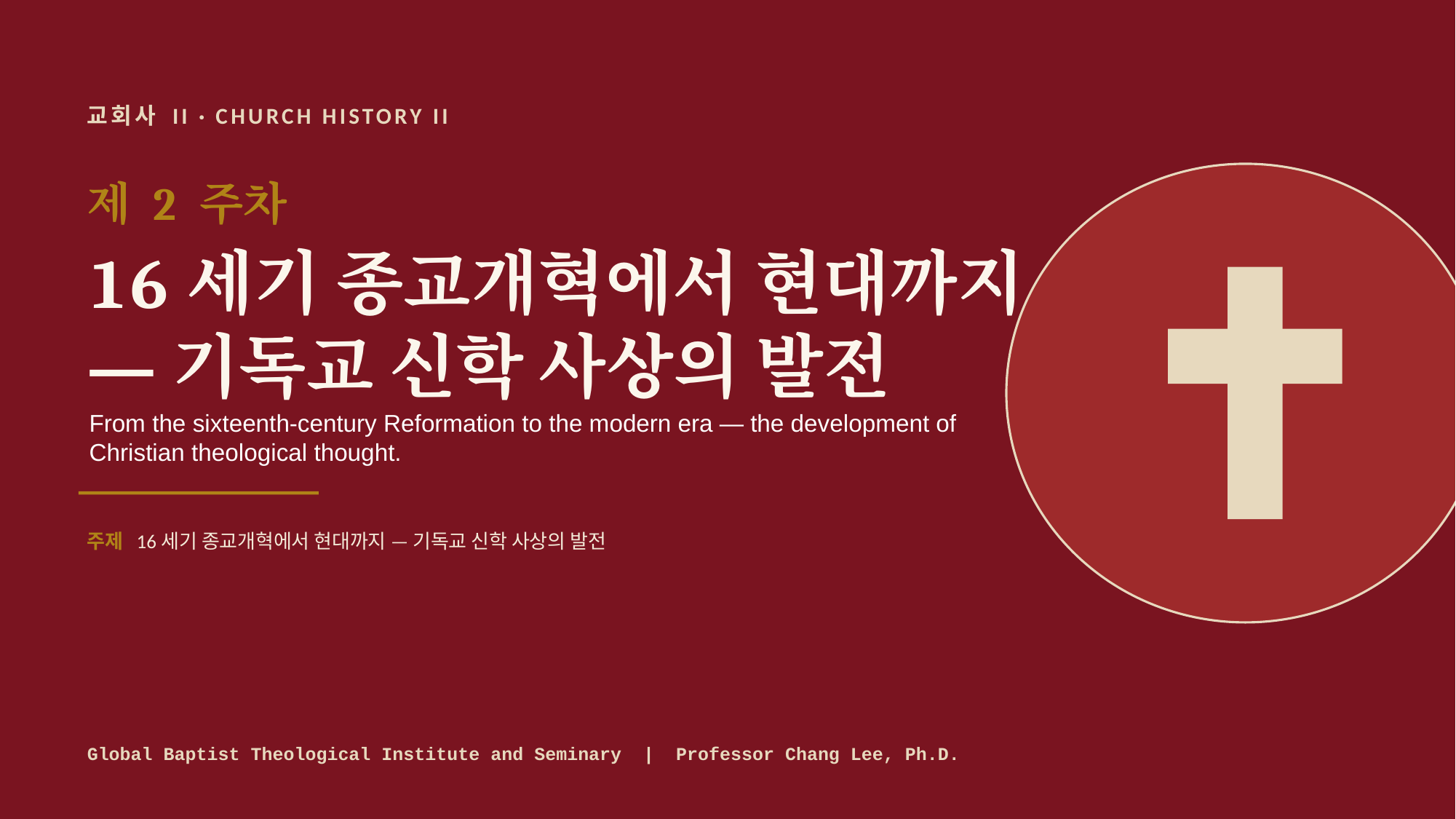

교회사 II · CHURCH HISTORY II
제 2 주차

16세기 종교개혁에서 현대까지 — 기독교 신학 사상의 발전

From the sixteenth‑century Reformation to the modern era — the development of Christian theological thought.

주제  16세기 종교개혁에서 현대까지 — 기독교 신학 사상의 발전
Global Baptist Theological Institute and Seminary  |  Professor Chang Lee, Ph.D.